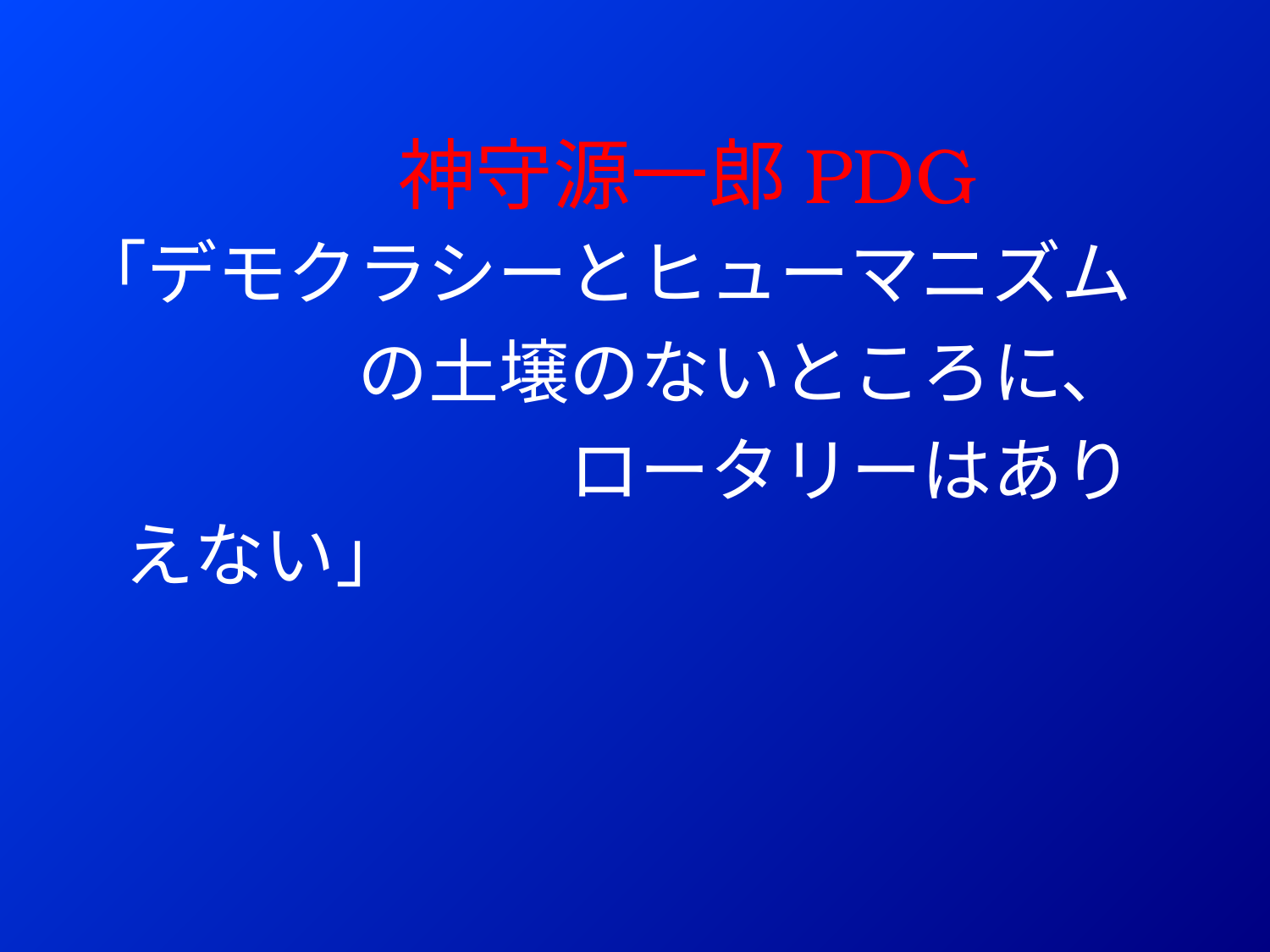

神守源一郎PDG
「デモクラシーとヒューマニズム
　　　　の土壌のないところに、
　　　　　　　ロータリーはありえない」